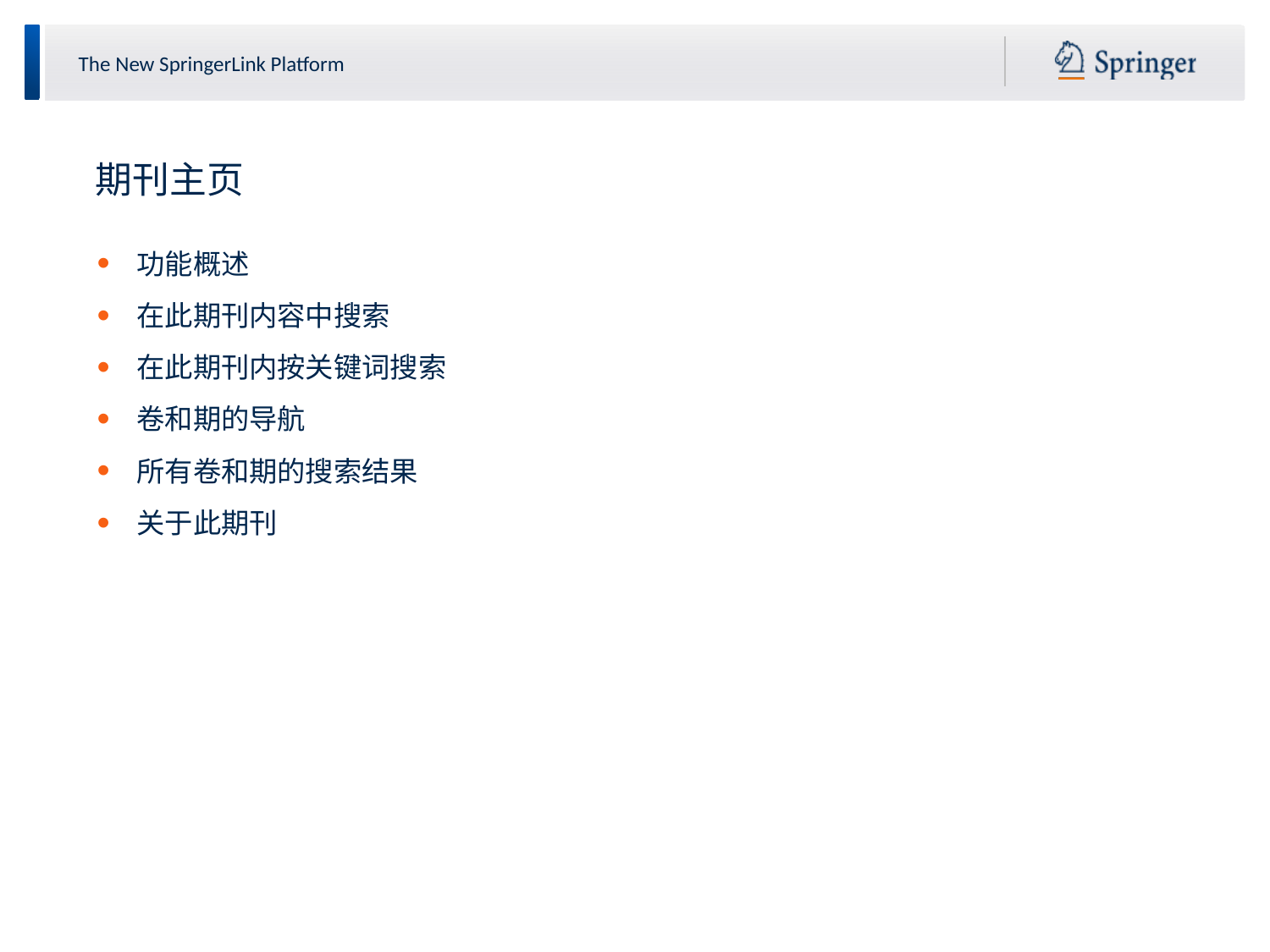

期刊主页
功能概述
在此期刊内容中搜索
在此期刊内按关键词搜索
卷和期的导航
所有卷和期的搜索结果
关于此期刊